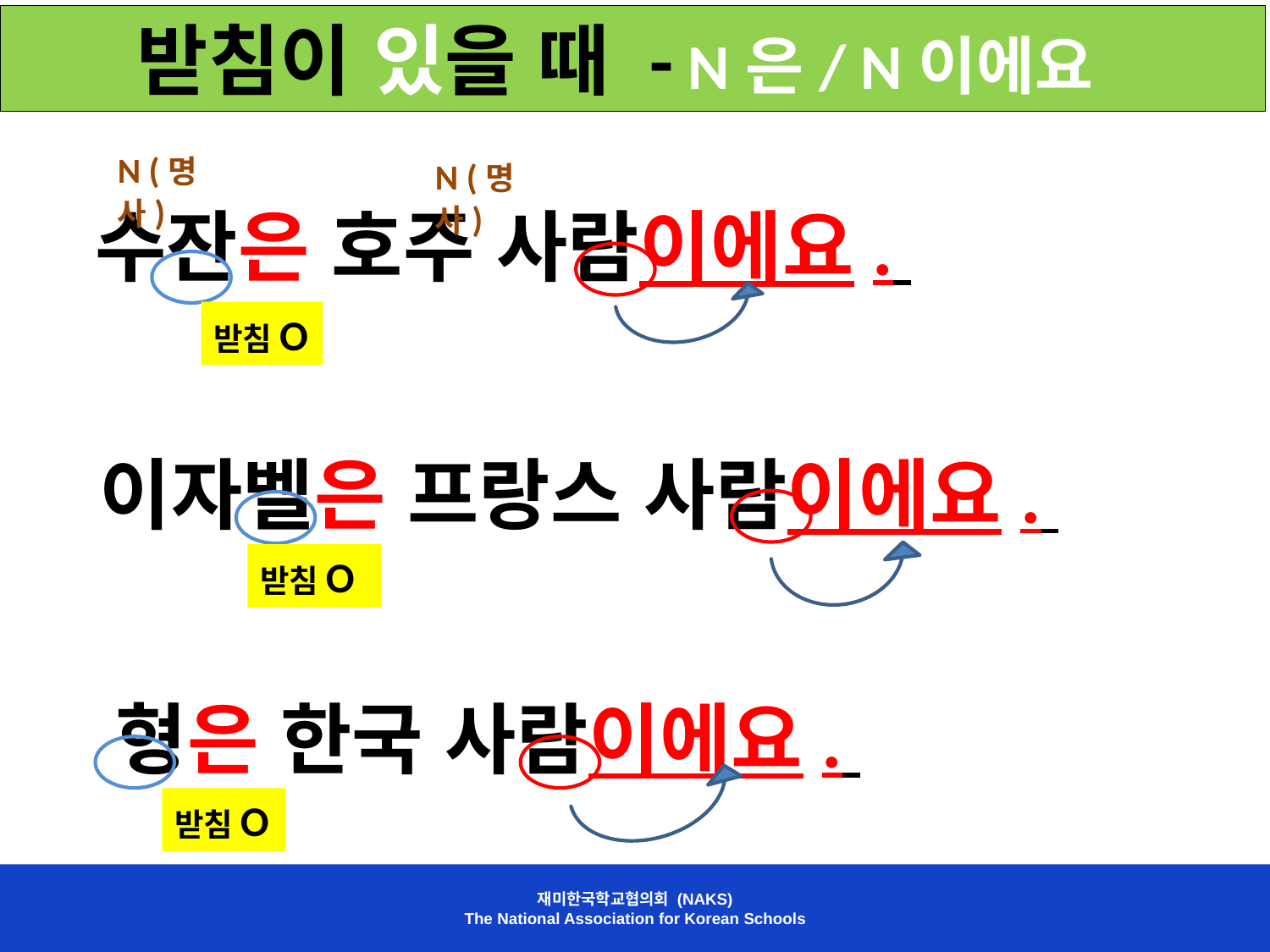

받침이 있을 때 - N은/ N이에요
N (명사)
N (명사)
 수잔은 호주 사람이에요.

받침O
 이자벨은 프랑스 사람이에요.

받침O

 형은 한국 사람이에요.

받침O
재미한국학교협의회 (NAKS)
The National Association for Korean Schools